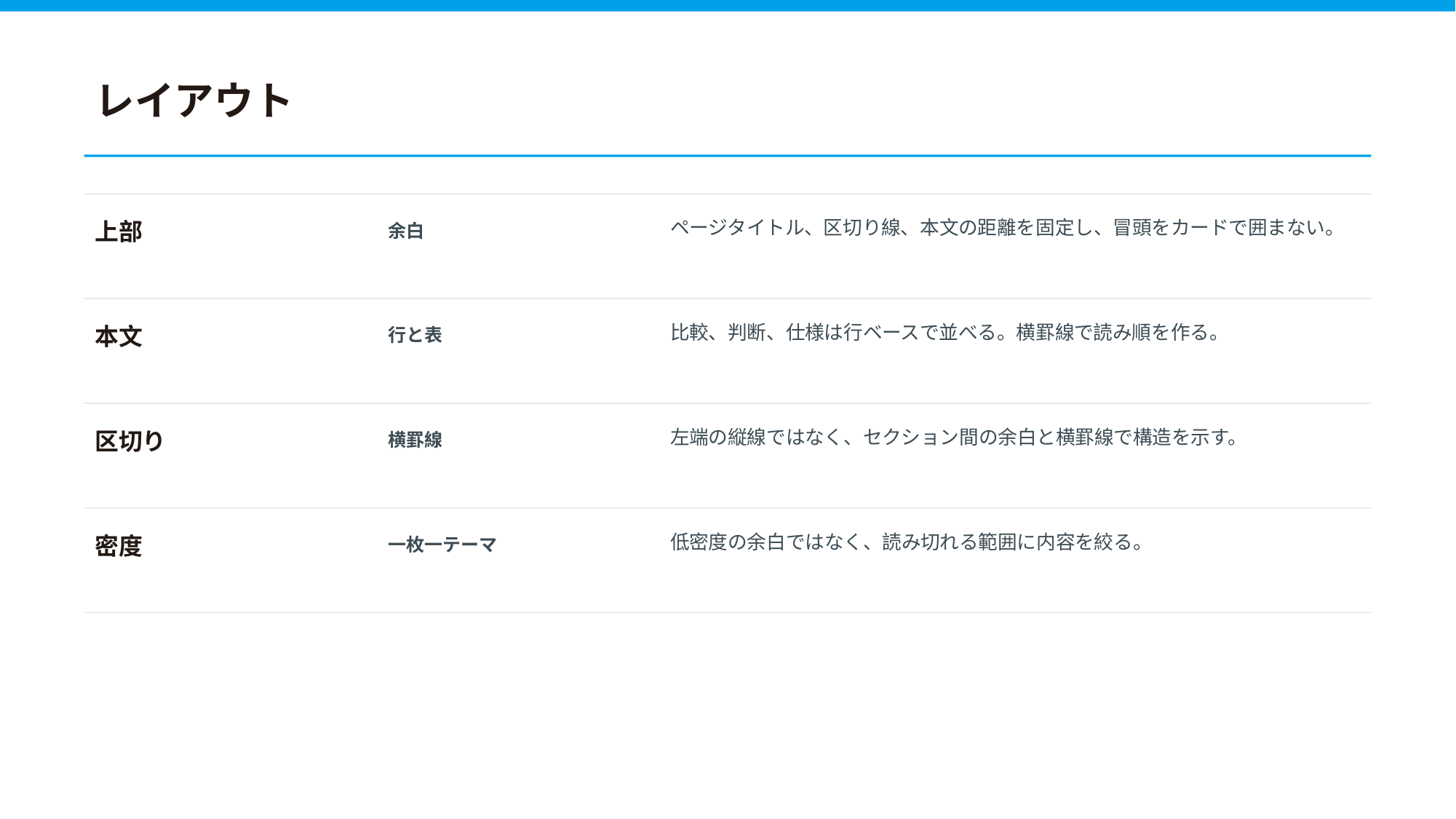

レイアウト

ページタイトル、区切り線、本文の距離を固定し、冒頭をカードで囲まない。
上部
余白

比較、判断、仕様は行ベースで並べる。横罫線で読み順を作る。
本文
行と表

左端の縦線ではなく、セクション間の余白と横罫線で構造を示す。
区切り
横罫線

低密度の余白ではなく、読み切れる範囲に内容を絞る。
密度
一枚一テーマ